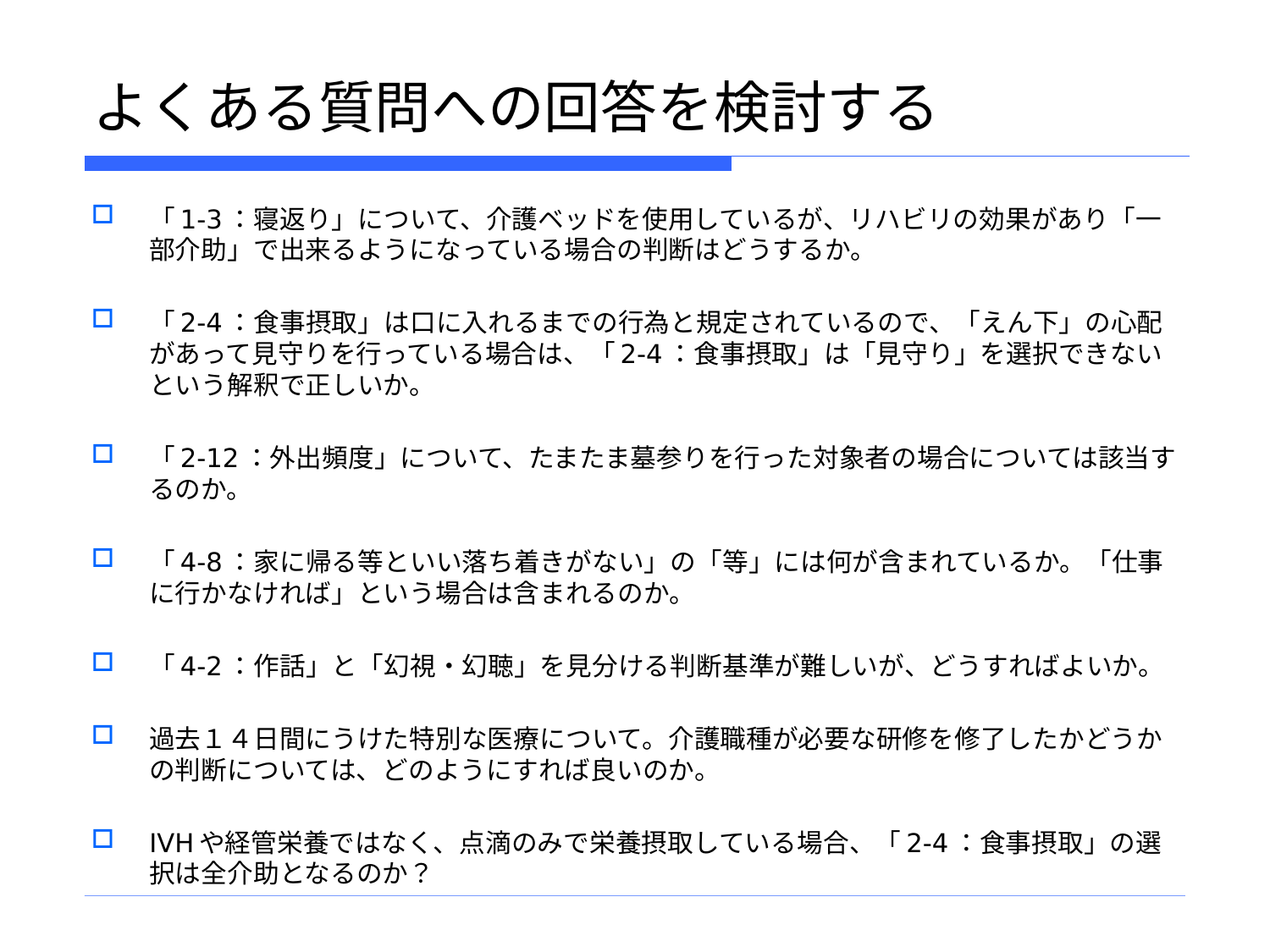

# よくある質問への回答を検討する
「1-3：寝返り」について、介護ベッドを使用しているが、リハビリの効果があり「一部介助」で出来るようになっている場合の判断はどうするか。

「2-4：食事摂取」は口に入れるまでの行為と規定されているので、「えん下」の心配があって見守りを行っている場合は、「2-4：食事摂取」は「見守り」を選択できないという解釈で正しいか。

「2-12：外出頻度」について、たまたま墓参りを行った対象者の場合については該当するのか。

「4-8：家に帰る等といい落ち着きがない」の「等」には何が含まれているか。「仕事に行かなければ」という場合は含まれるのか。

「4-2：作話」と「幻視・幻聴」を見分ける判断基準が難しいが、どうすればよいか。

過去１４日間にうけた特別な医療について。介護職種が必要な研修を修了したかどうかの判断については、どのようにすれば良いのか。

IVHや経管栄養ではなく、点滴のみで栄養摂取している場合、「2-4：食事摂取」の選択は全介助となるのか？